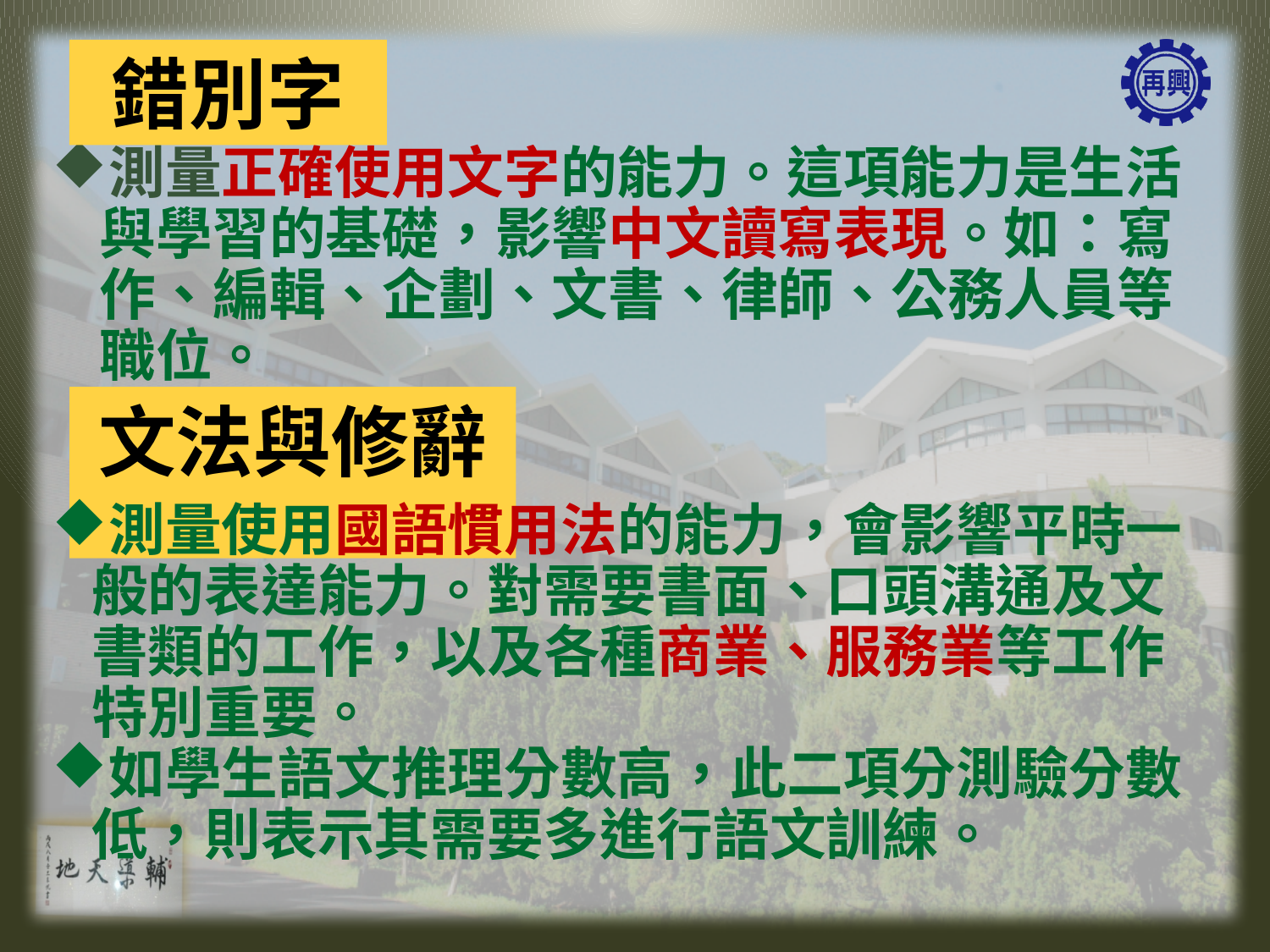

錯別字
測量正確使用文字的能力。這項能力是生活與學習的基礎，影響中文讀寫表現。如：寫作、編輯、企劃、文書、律師、公務人員等職位。
# 文法與修辭
測量使用國語慣用法的能力，會影響平時一
  般的表達能力。對需要書面、口頭溝通及文
  書類的工作，以及各種商業、服務業等工作
  特別重要。
如學生語文推理分數高，此二項分測驗分數
  低，則表示其需要多進行語文訓練。